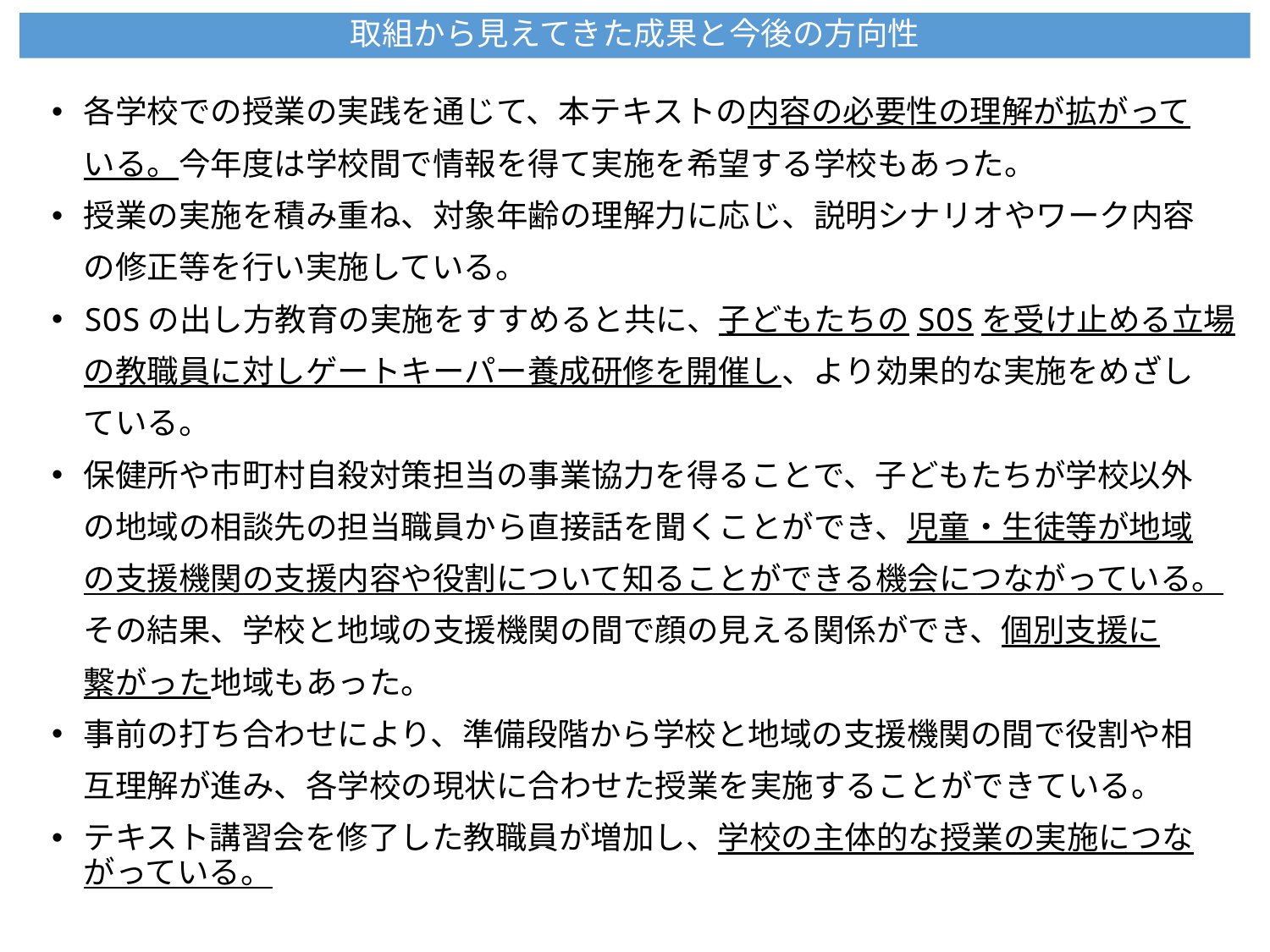

取組から見えてきた成果と今後の方向性
各学校での授業の実践を通じて、本テキストの内容の必要性の理解が拡がって
　いる。今年度は学校間で情報を得て実施を希望する学校もあった。
授業の実施を積み重ね、対象年齢の理解力に応じ、説明シナリオやワーク内容
　の修正等を行い実施している。
SOSの出し方教育の実施をすすめると共に、子どもたちのSOSを受け止める立場
　の教職員に対しゲートキーパー養成研修を開催し、より効果的な実施をめざし
　ている。
保健所や市町村自殺対策担当の事業協力を得ることで、子どもたちが学校以外
　の地域の相談先の担当職員から直接話を聞くことができ、児童・生徒等が地域
　の支援機関の支援内容や役割について知ることができる機会につながっている。
　その結果、学校と地域の支援機関の間で顔の見える関係ができ、個別支援に
　繋がった地域もあった。
事前の打ち合わせにより、準備段階から学校と地域の支援機関の間で役割や相
　互理解が進み、各学校の現状に合わせた授業を実施することができている。
テキスト講習会を修了した教職員が増加し、学校の主体的な授業の実施につながっている。